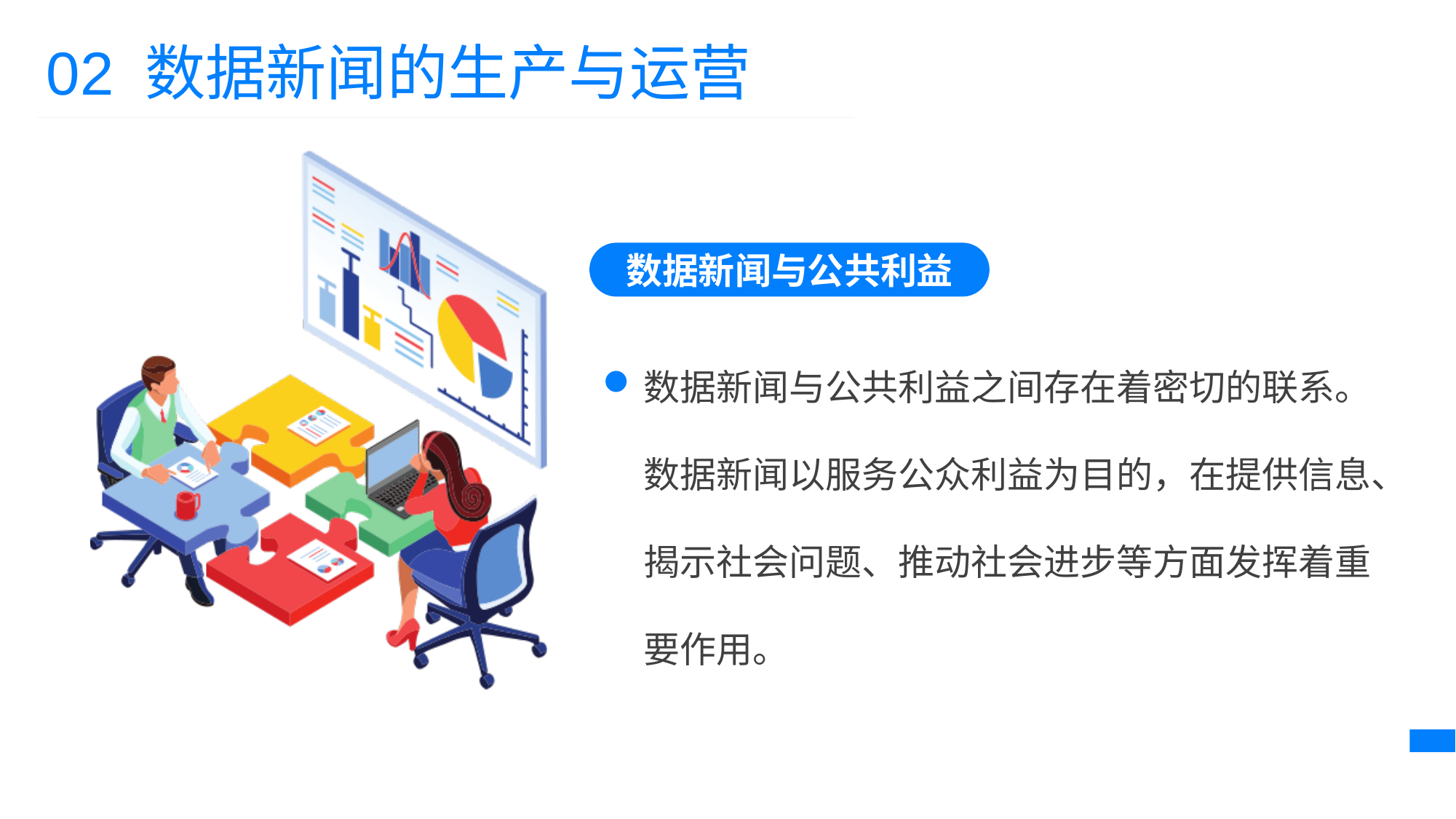

02 数据新闻的生产与运营

数据新闻与公共利益
数据新闻与公共利益之间存在着密切的联系。数据新闻以服务公众利益为目的，在提供信息、揭示社会问题、推动社会进步等方面发挥着重要作用。